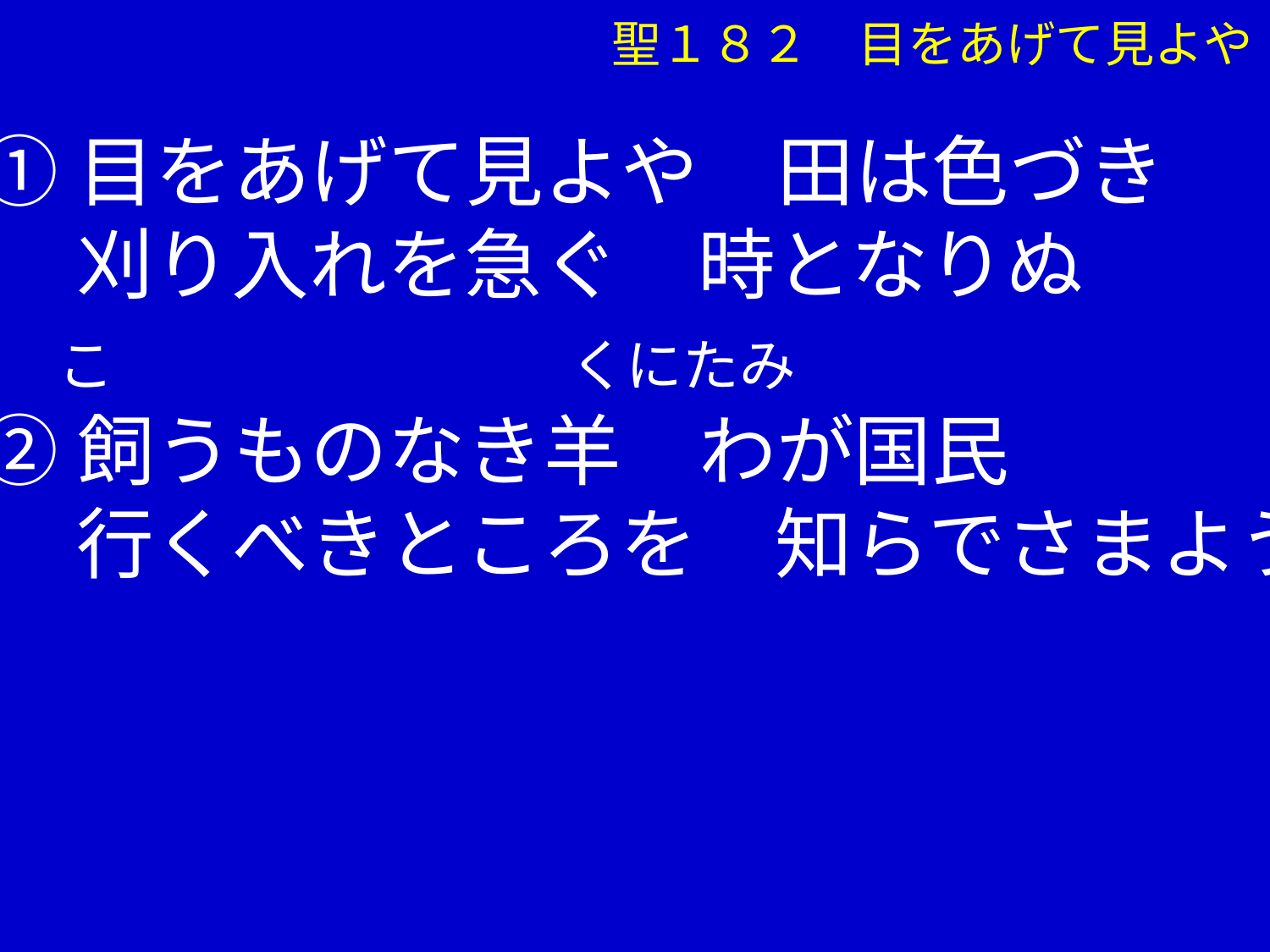

聖１８２　目をあげて見よや
①目をあげて見よや　田は色づき
　 刈り入れを急ぐ　時となりぬ
     こ                                    くにたみ
②飼うものなき羊　わが国民
　 行くべきところを　知らでさまよう